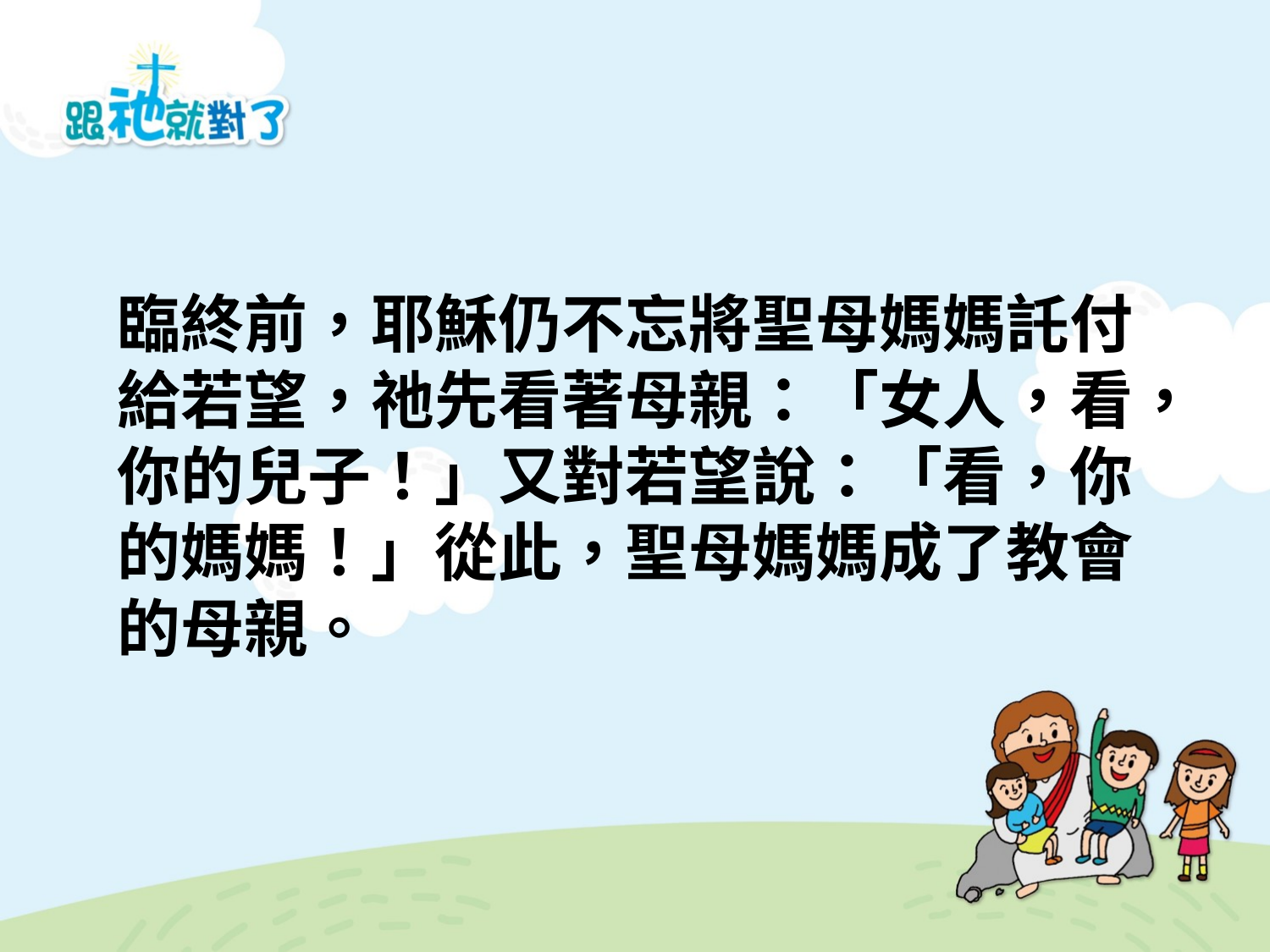

臨終前，耶穌仍不忘將聖母媽媽託付給若望，祂先看著母親：「女人，看，你的兒子！」又對若望說：「看，你的媽媽！」從此，聖母媽媽成了教會的母親。